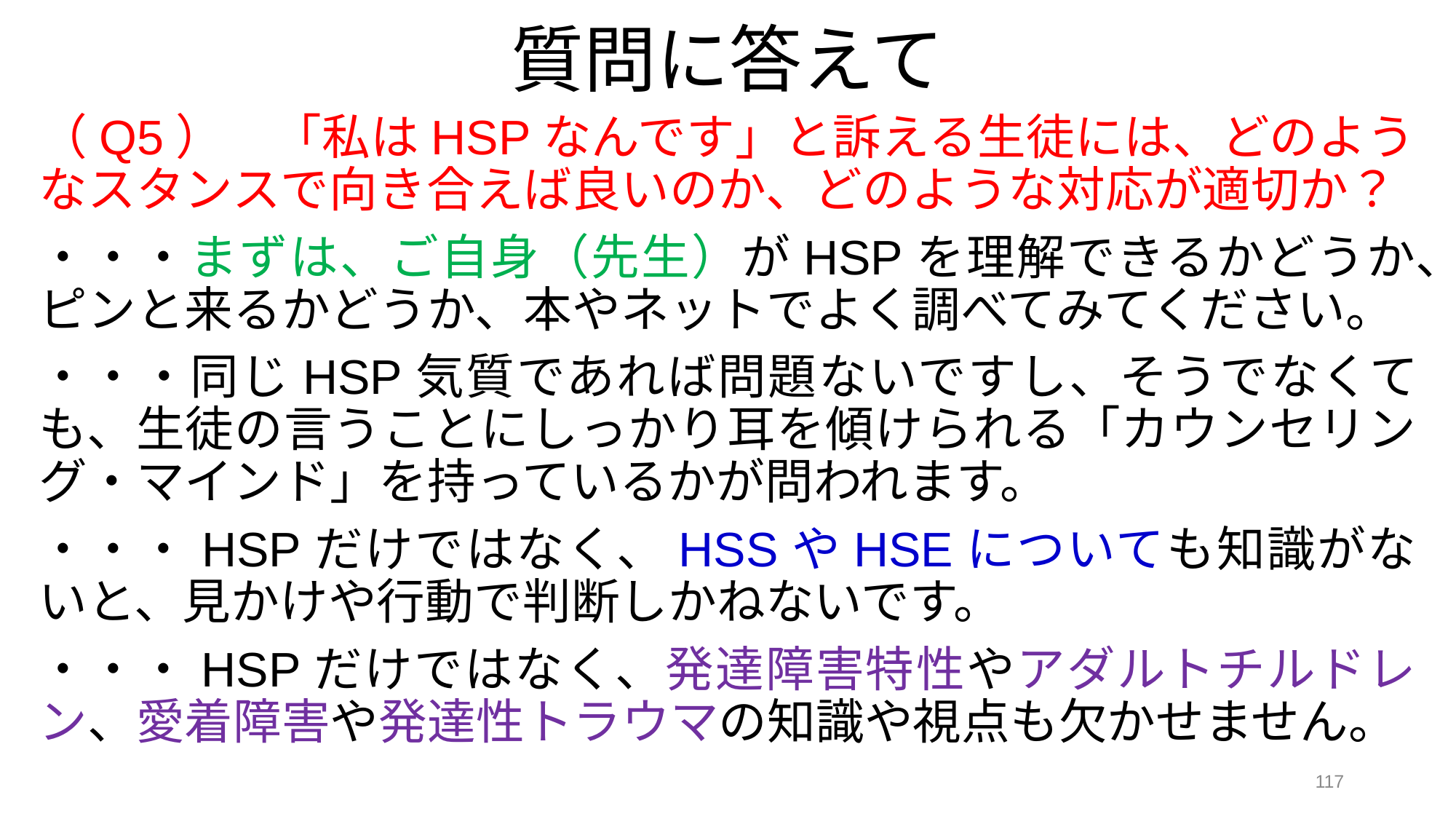

# 質問に答えて
（Q5）　「私はHSPなんです」と訴える生徒には、どのようなスタンスで向き合えば良いのか、どのような対応が適切か？
・・・まずは、ご自身（先生）がHSPを理解できるかどうか、ピンと来るかどうか、本やネットでよく調べてみてください。
・・・同じHSP気質であれば問題ないですし、そうでなくても、生徒の言うことにしっかり耳を傾けられる「カウンセリング・マインド」を持っているかが問われます。
・・・HSPだけではなく、HSSやHSEについても知識がないと、見かけや行動で判断しかねないです。
・・・HSPだけではなく、発達障害特性やアダルトチルドレン、愛着障害や発達性トラウマの知識や視点も欠かせません。
117